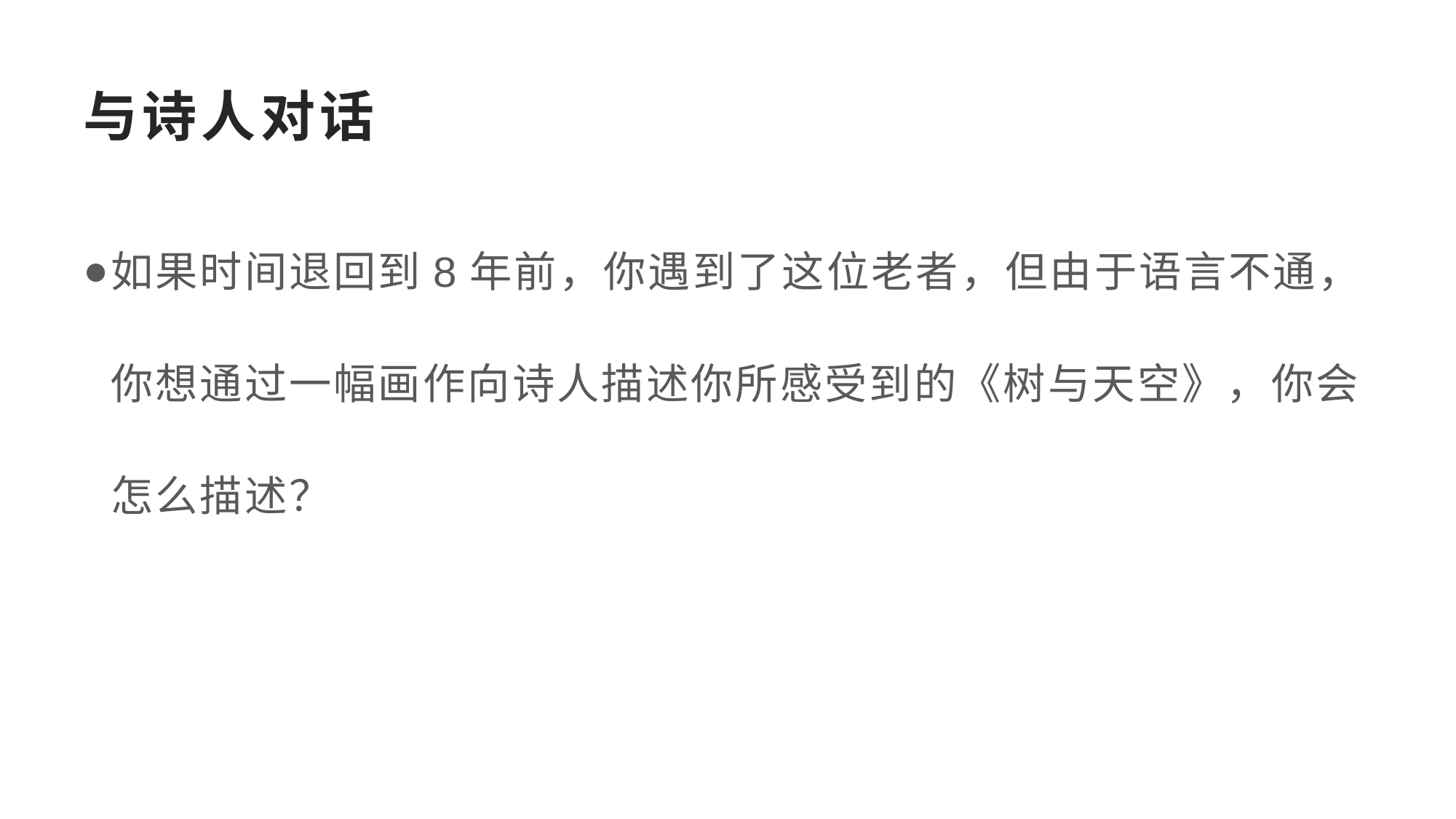

# 与诗人对话
如果时间退回到8年前，你遇到了这位老者，但由于语言不通，你想通过一幅画作向诗人描述你所感受到的《树与天空》，你会怎么描述？